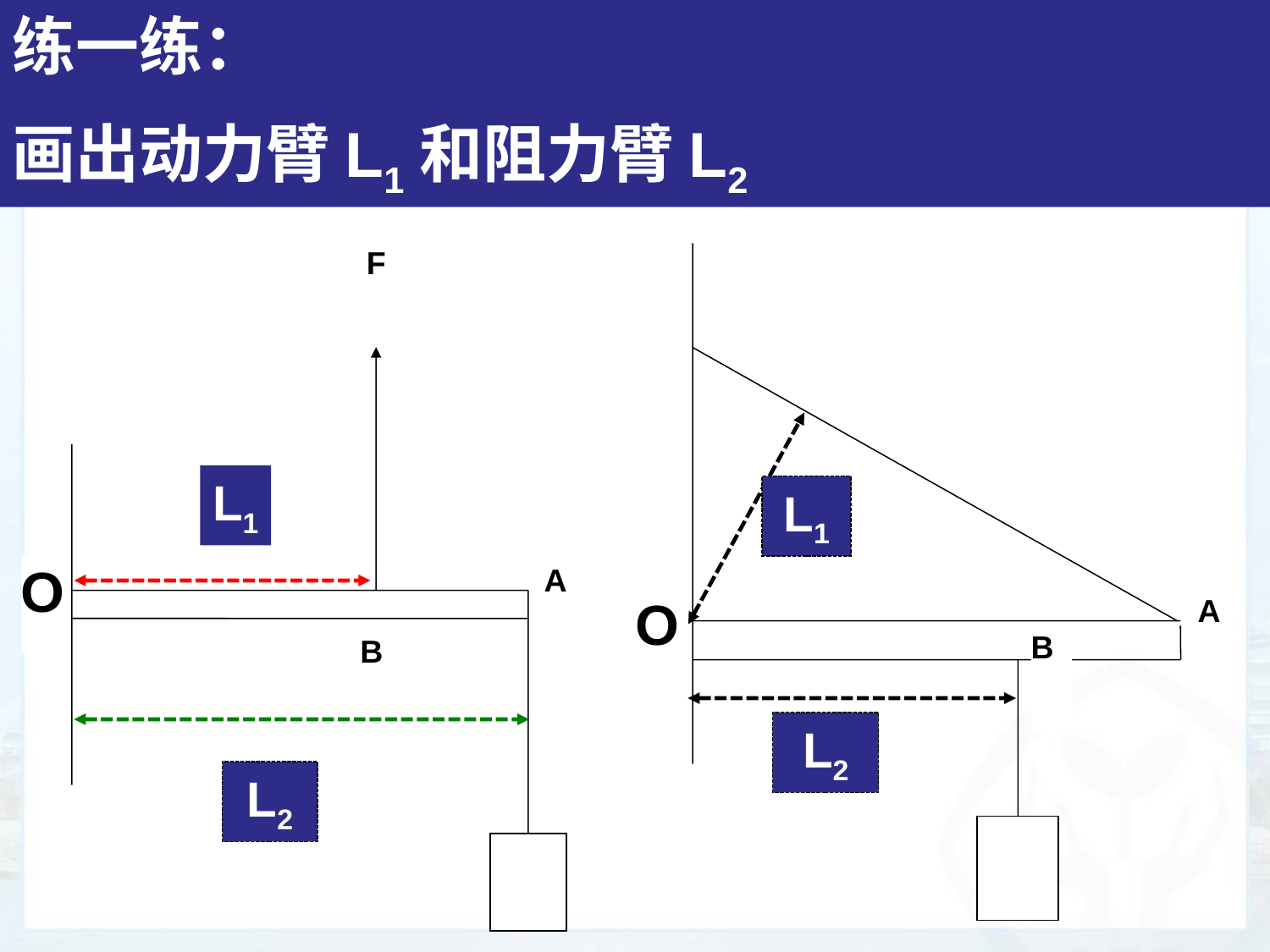

练一练：
画出动力臂L1和阻力臂L2
F

O
A

B

O
A

B

L1
L1

L2

L2